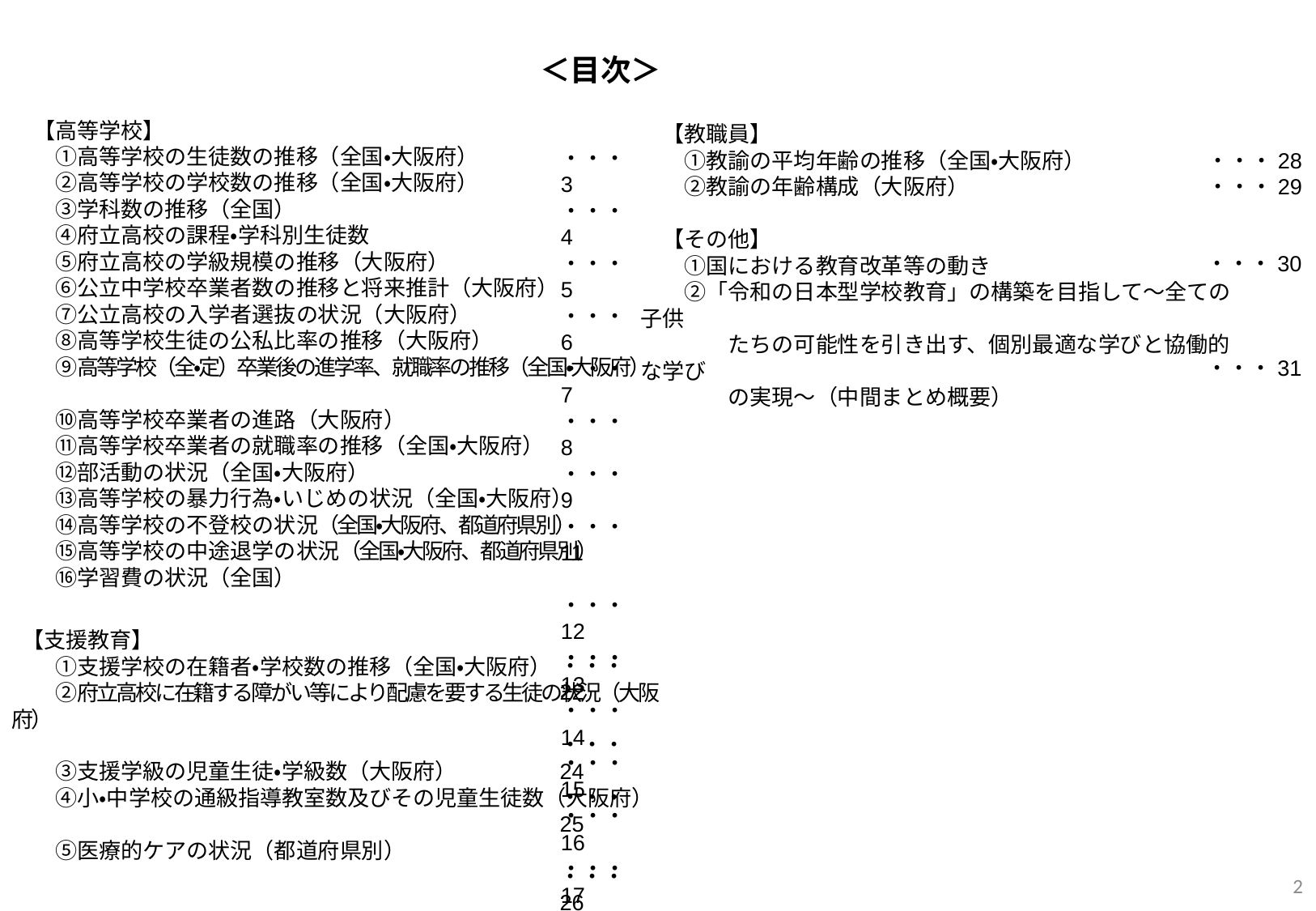

＜目次＞

　【高等学校】
　　①高等学校の生徒数の推移（全国・大阪府）
　　②高等学校の学校数の推移（全国・大阪府）
　　③学科数の推移（全国）
　　④府立高校の課程・学科別生徒数
　　⑤府立高校の学級規模の推移（大阪府）
　　⑥公立中学校卒業者数の推移と将来推計（大阪府）
　　⑦公立高校の入学者選抜の状況（大阪府）
　　⑧高等学校生徒の公私比率の推移（大阪府）
　　⑨高等学校（全・定）卒業後の進学率、就職率の推移（全国・大阪府）

　　⑩高等学校卒業者の進路（大阪府）
　　⑪高等学校卒業者の就職率の推移（全国・大阪府）
　　⑫部活動の状況（全国・大阪府）
　　⑬高等学校の暴力行為・いじめの状況（全国・大阪府）
　　⑭高等学校の不登校の状況（全国・大阪府、都道府県別）
　　⑮高等学校の中途退学の状況（全国・大阪府、都道府県別）
　　⑯学習費の状況（全国）

 【支援教育】
　　①支援学校の在籍者・学校数の推移（全国・大阪府）
　　②府立高校に在籍する障がい等により配慮を要する生徒の状況（大阪府）

　　③支援学級の児童生徒・学級数（大阪府）
　　④小・中学校の通級指導教室数及びその児童生徒数（大阪府）

　　⑤医療的ケアの状況（都道府県別）

　【教職員】
　　①教諭の平均年齢の推移（全国・大阪府）
　　②教諭の年齢構成（大阪府）

　【その他】
　　①国における教育改革等の動き
　　②「令和の日本型学校教育」の構築を目指して～全ての子供
　　　　たちの可能性を引き出す、個別最適な学びと協働的な学び
　　　　の実現～（中間まとめ概要）

・・・28
・・・29
・・・  3
・・・  4
・・・  5
・・・  6
・・・  7
・・・  8
・・・  9
・・・ 11

・・・ 12
・・・ 13
・・・ 14
・・・ 15
・・・ 16
・・・ 17
・・・ 19
・・・ 21
・・・30

・・・31
・・・ 22

・・・ 24
・・・ 25

・・・ 26
・・・ 27

2